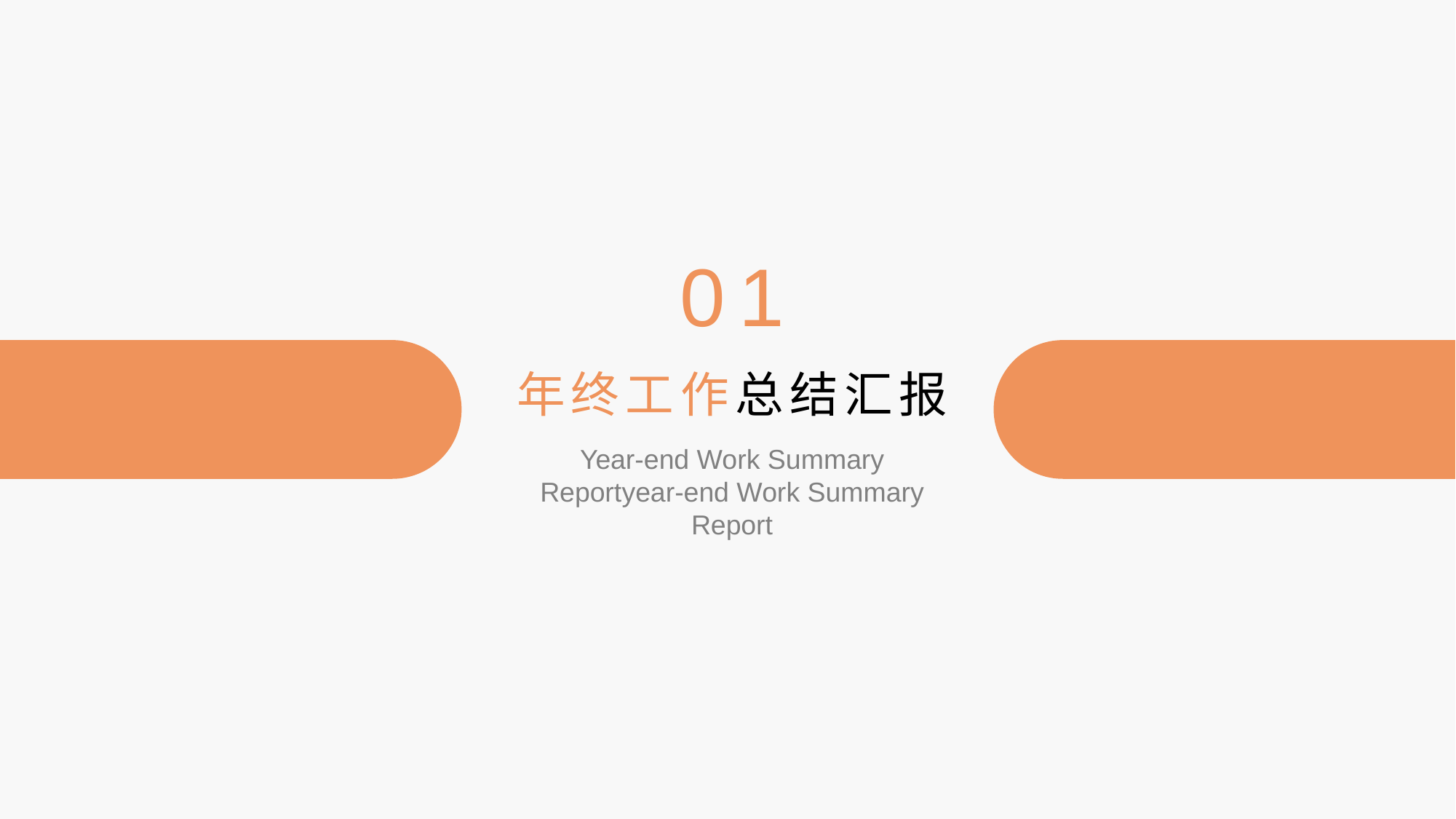

01

年终工作总结汇报
Year-end Work Summary Reportyear-end Work Summary Report